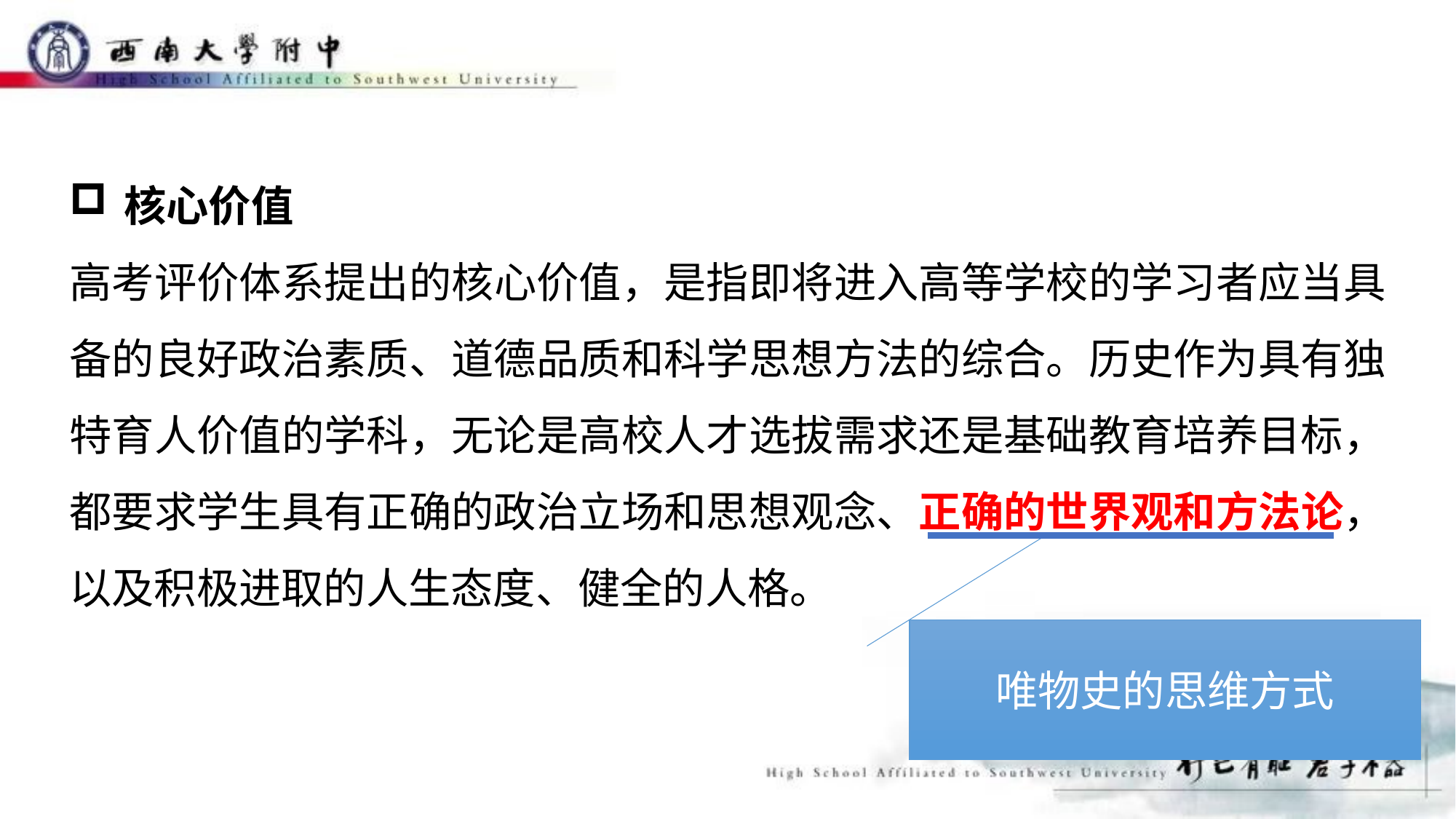

核心价值
高考评价体系提出的核心价值，是指即将进入高等学校的学习者应当具备的良好政治素质、道德品质和科学思想方法的综合。历史作为具有独特育人价值的学科，无论是高校人才选拔需求还是基础教育培养目标，都要求学生具有正确的政治立场和思想观念、正确的世界观和方法论，以及积极进取的人生态度、健全的人格。
唯物史的思维方式